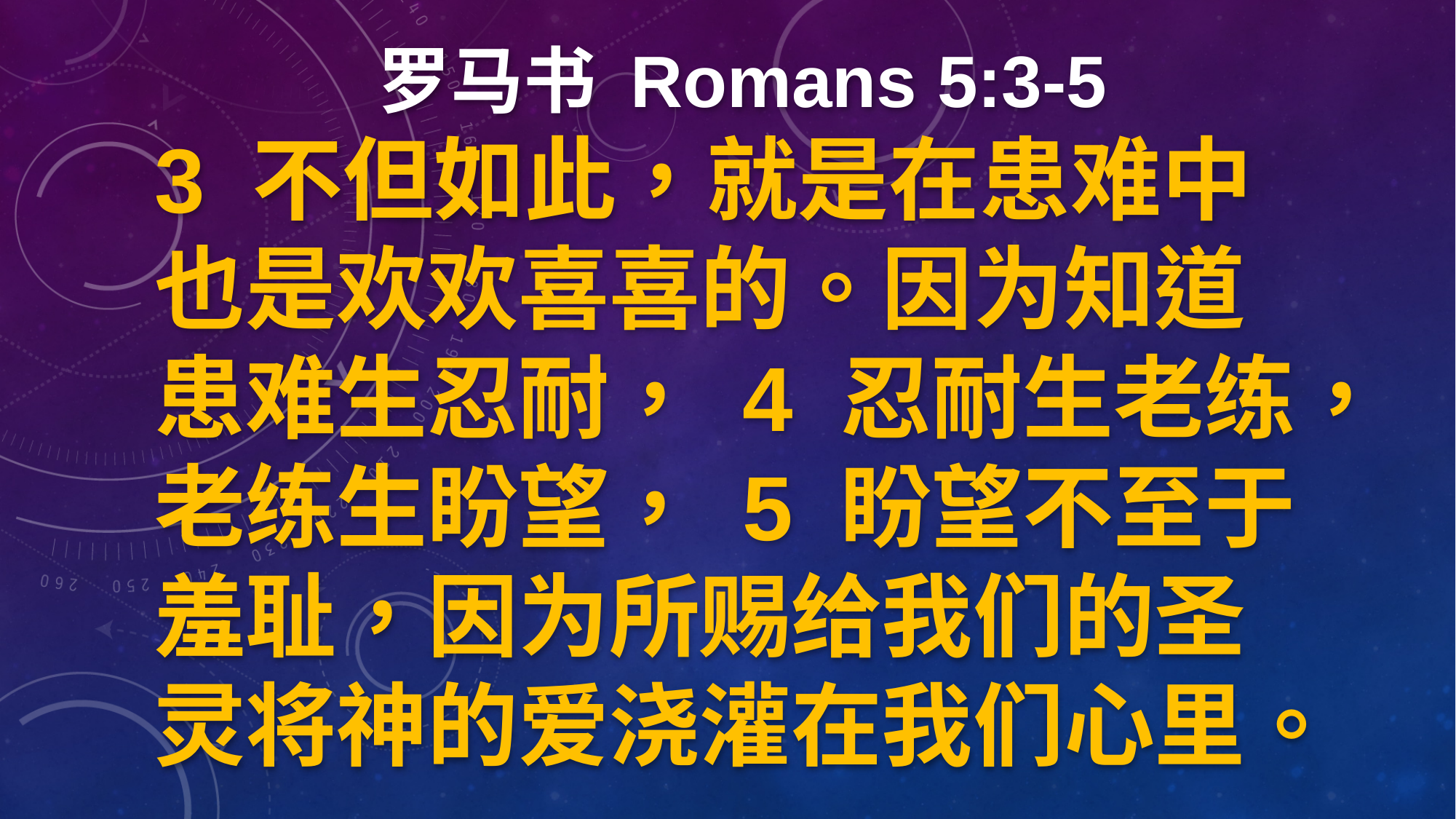

罗马书 Romans 5:3-5
3 不但如此，就是在患难中也是欢欢喜喜的。因为知道患难生忍耐， 4 忍耐生老练，老练生盼望， 5 盼望不至于羞耻，因为所赐给我们的圣灵将神的爱浇灌在我们心里。